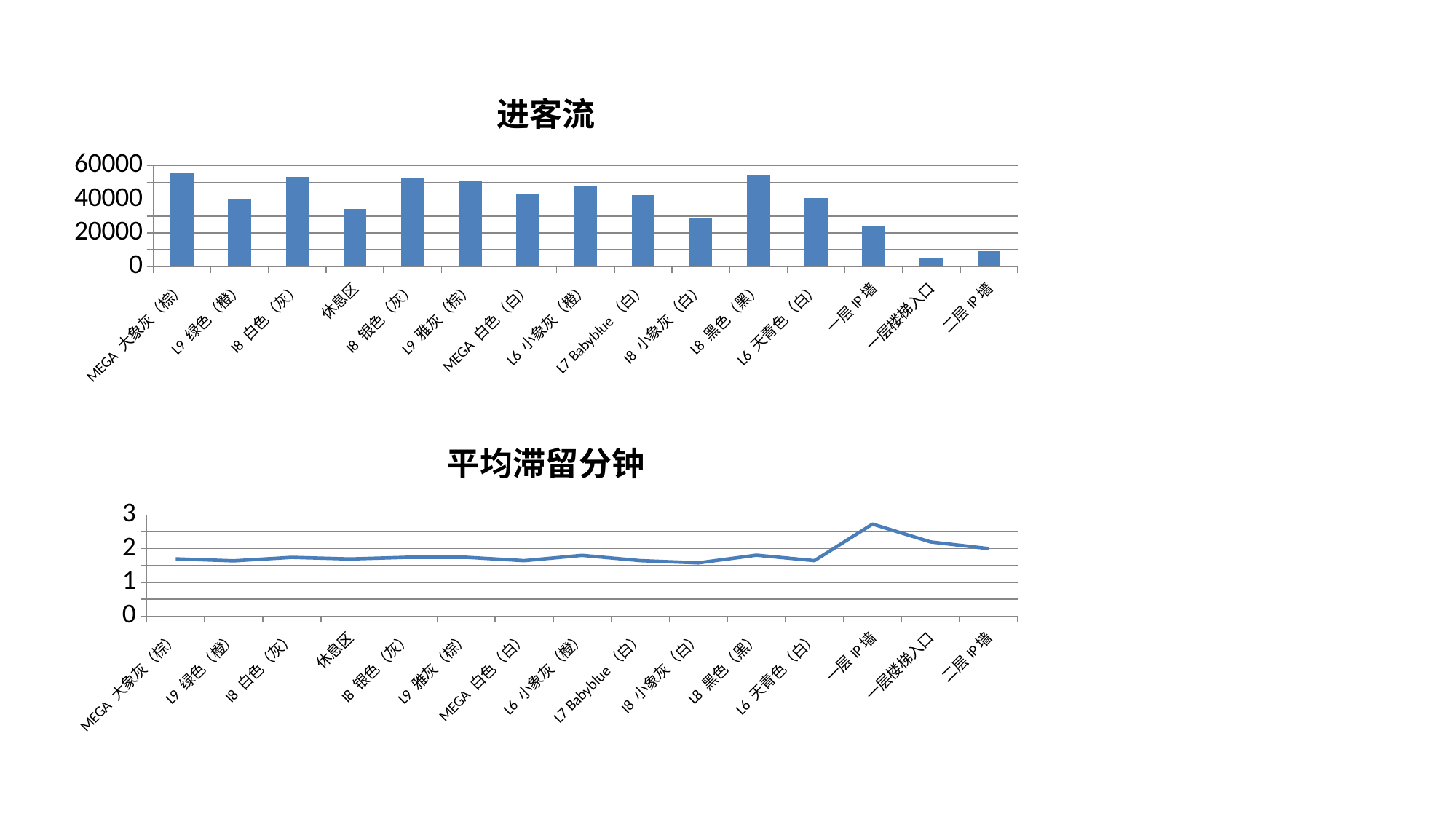

### Chart: 进客流

| Category | 进客流 |
|---|---|
| MEGA 大象灰（棕） | 55245.0 |
| L9 绿色（橙） | 39763.0 |
| I8 白色（灰） | 53158.0 |
| 休息区 | 34069.0 |
| I8 银色（灰） | 52181.0 |
| L9 雅灰（棕） | 50853.0 |
| MEGA 白色（白） | 43320.0 |
| L6 小象灰（橙） | 47875.0 |
| L7 Babyblue（白） | 42255.0 |
| I8 小象灰（白） | 28455.0 |
| L8 黑色（黑） | 54648.0 |
| L6 天青色（白） | 40588.0 |
| 一层IP墙 | 23839.0 |
| 一层楼梯入口 | 5310.0 |
| 二层IP墙 | 9149.0 |

### Chart: 平均滞留分钟

| Category | 平均滞留分钟 |
|---|---|
| MEGA 大象灰（棕） | 1.69837716 |
| L9 绿色（橙） | 1.63991768 |
| I8 白色（灰） | 1.74297792 |
| 休息区 | 1.69449848 |
| I8 银色（灰） | 1.74579244 |
| L9 雅灰（棕） | 1.74617656 |
| MEGA 白色（白） | 1.64573858 |
| L6 小象灰（橙） | 1.80389424 |
| L7 Babyblue（白） | 1.64663248 |
| I8 小象灰（白） | 1.57847335 |
| L8 黑色（黑） | 1.80881999 |
| L6 天青色（白） | 1.64705104 |
| 一层IP墙 | 2.73164793 |
| 一层楼梯入口 | 2.20107556 |
| 二层IP墙 | 2.00324991 |